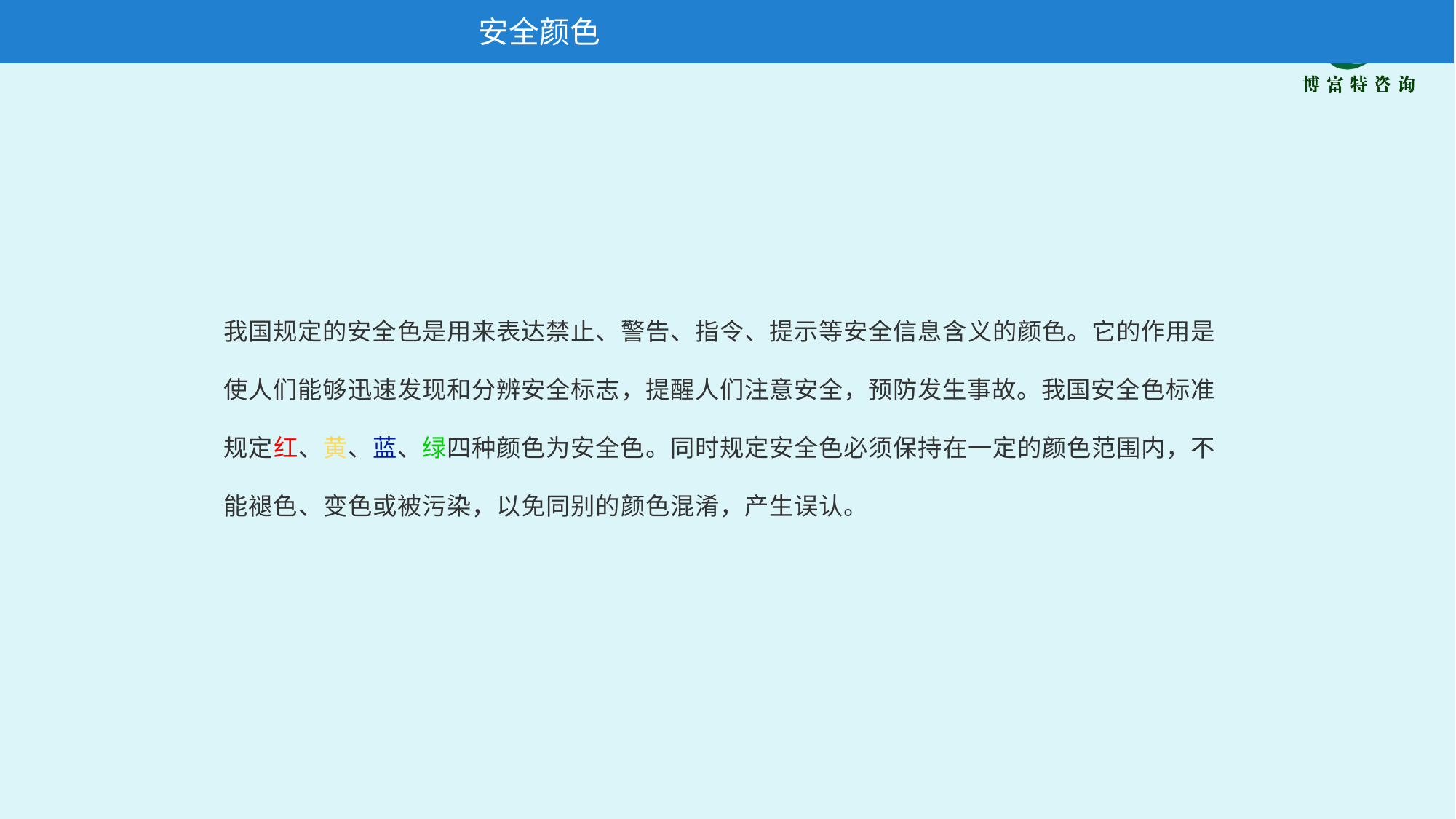

安全颜色
我国规定的安全色是用来表达禁止、警告、指令、提示等安全信息含义的颜色。它的作用是

使人们能够迅速发现和分辨安全标志，提醒人们注意安全，预防发生事故。我国安全色标准

规定红、黄、蓝、绿四种颜色为安全色。同时规定安全色必须保持在一定的颜色范围内，不

能褪色、变色或被污染，以免同别的颜色混淆，产生误认。